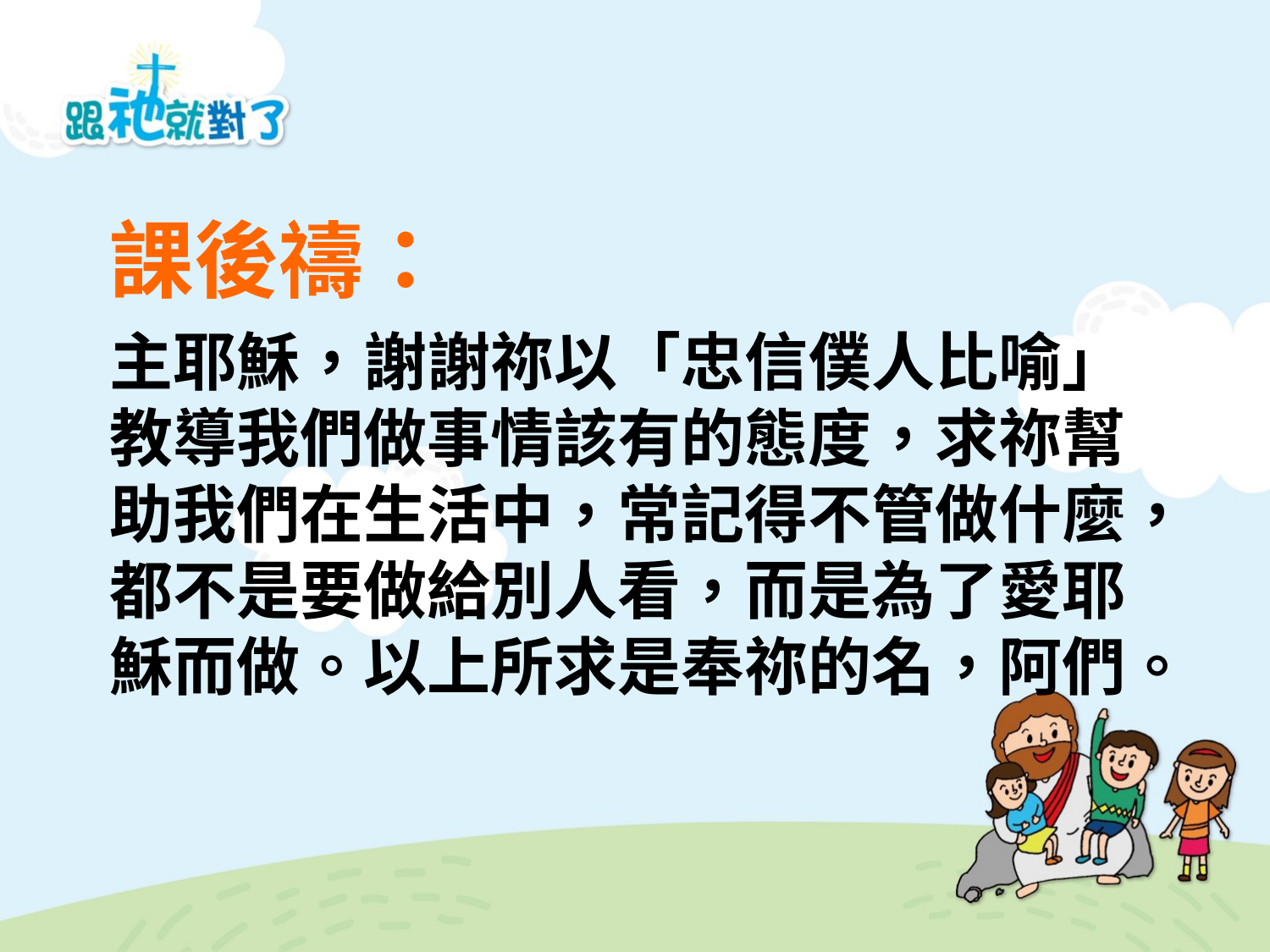

課後禱：
主耶穌，謝謝祢以「忠信僕人比喻」教導我們做事情該有的態度，求祢幫助我們在生活中，常記得不管做什麼，都不是要做給別人看，而是為了愛耶穌而做。以上所求是奉祢的名，阿們。